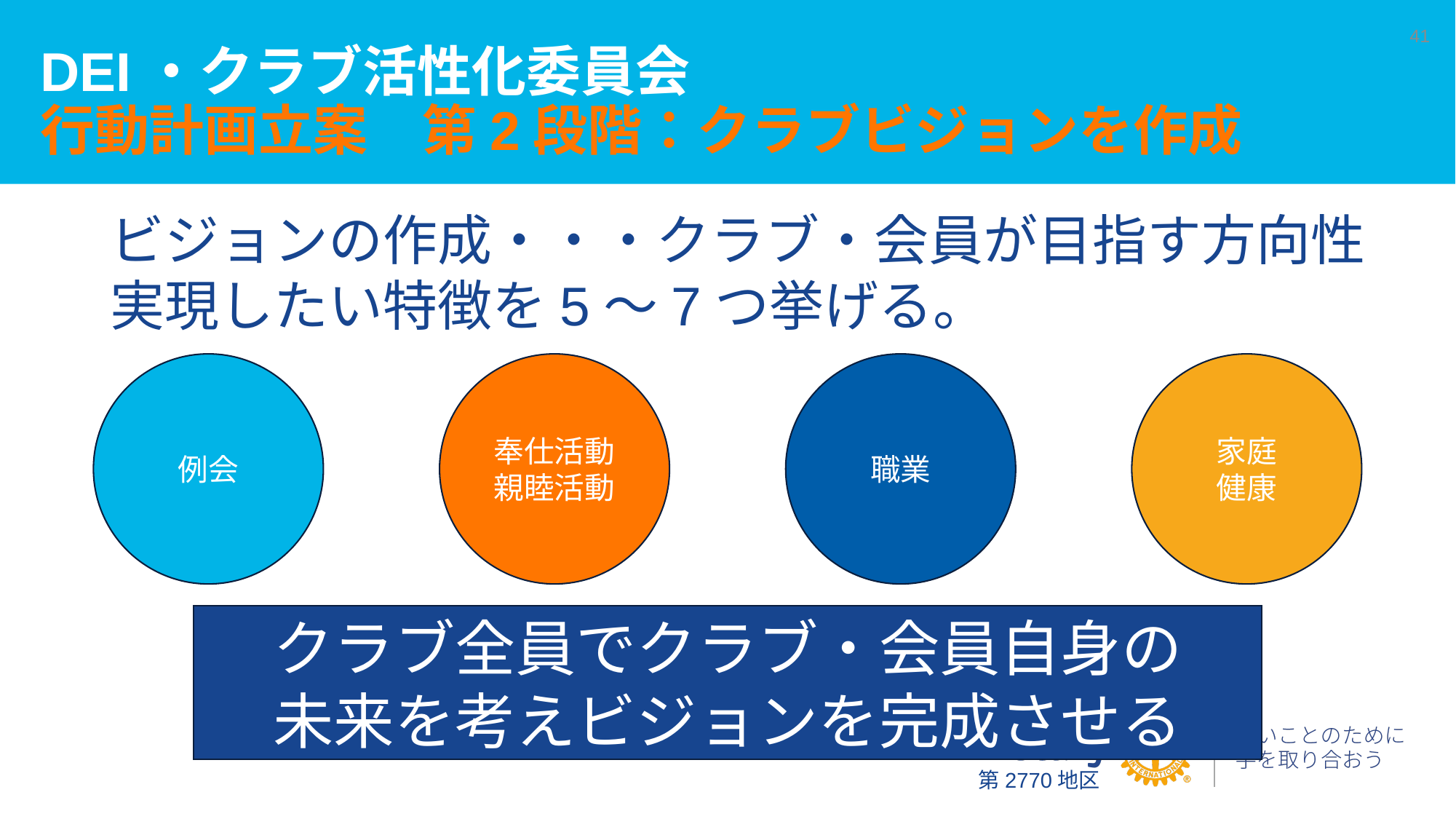

41
# DEI・クラブ活性化委員会 行動計画立案　第2段階：クラブビジョンを作成
ビジョンの作成・・・クラブ・会員が目指す方向性
実現したい特徴を5〜7つ挙げる。

例会
奉仕活動
親睦活動
職業
家庭
健康
クラブ全員でクラブ・会員自身の
未来を考えビジョンを完成させる